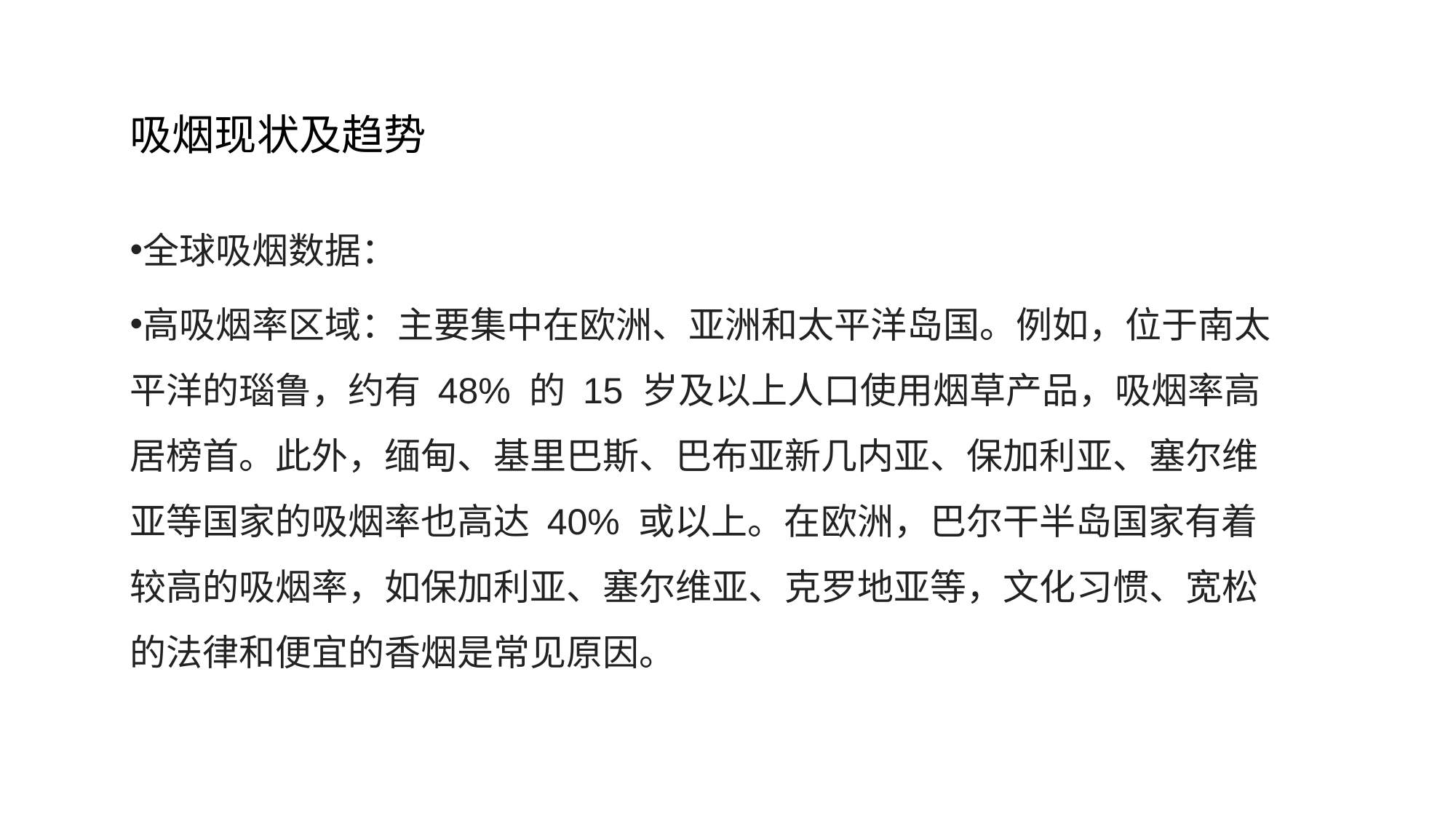

吸烟现状及趋势
# 康管理,,
全球吸烟数据：
高吸烟率区域：主要集中在欧洲、亚洲和太平洋岛国。例如，位于南太平洋的瑙鲁，约有 48% 的 15 岁及以上人口使用烟草产品，吸烟率高居榜首。此外，缅甸、基里巴斯、巴布亚新几内亚、保加利亚、塞尔维亚等国家的吸烟率也高达 40% 或以上。在欧洲，巴尔干半岛国家有着较高的吸烟率，如保加利亚、塞尔维亚、克罗地亚等，文化习惯、宽松的法律和便宜的香烟是常见原因。